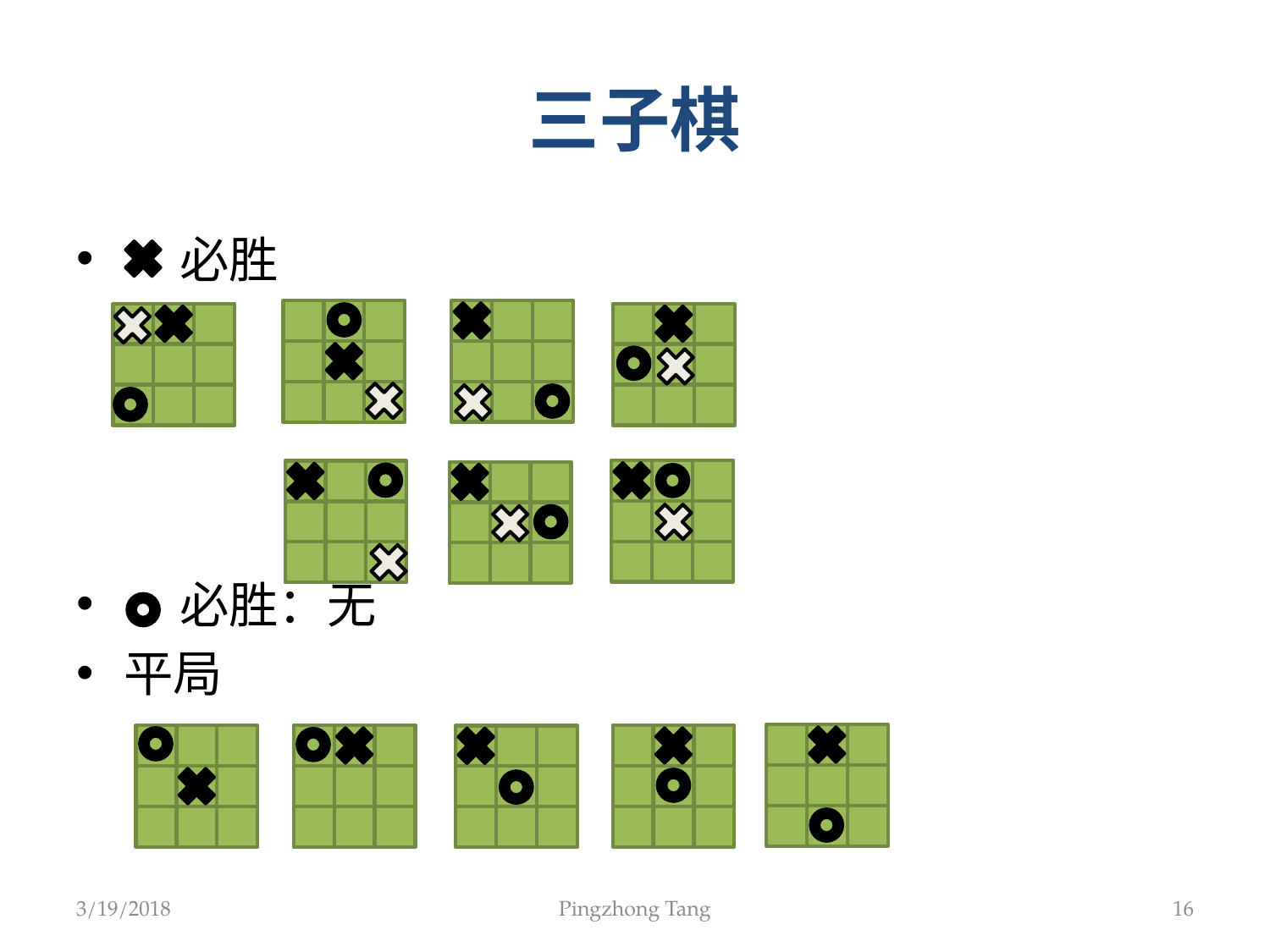

# 三子棋
    必胜

    必胜：无
平局

3/19/2018
Pingzhong Tang
16